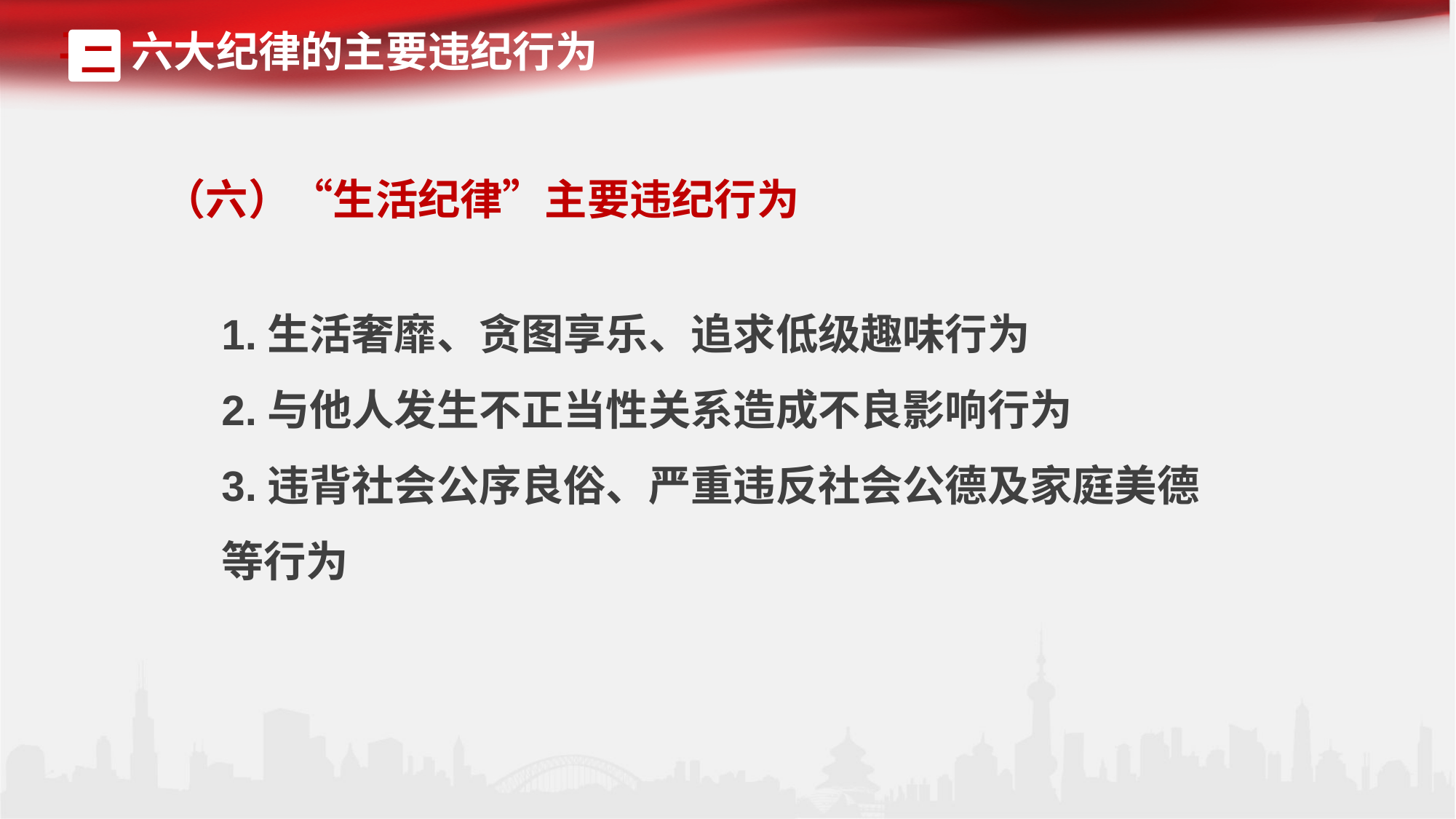

二
六大纪律的主要违纪行为
二
# （六）“生活纪律”主要违纪行为
1.生活奢靡、贪图享乐、追求低级趣味行为
2.与他人发生不正当性关系造成不良影响行为
3.违背社会公序良俗、严重违反社会公德及家庭美德等行为